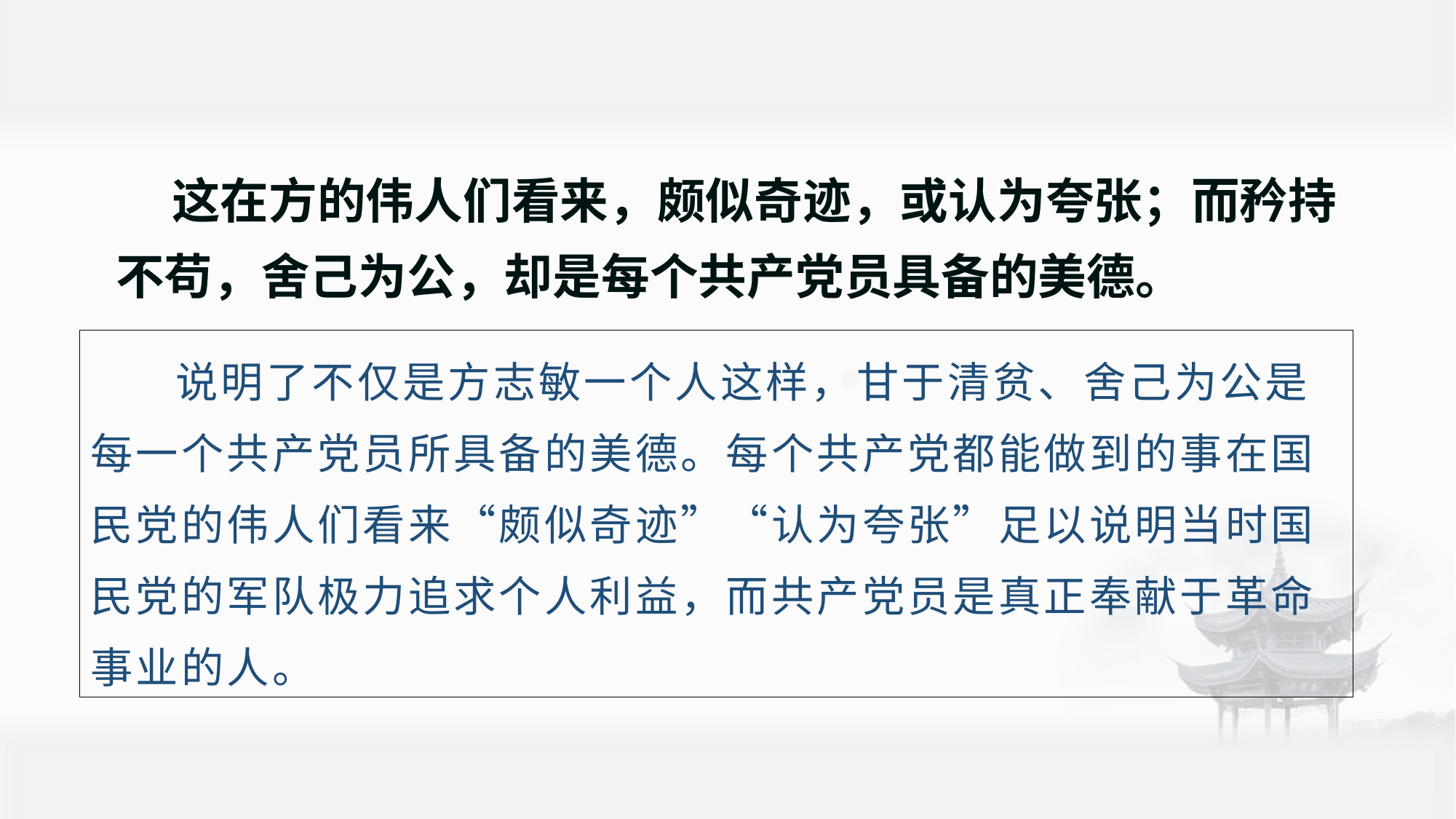

这在方的伟人们看来，颇似奇迹，或认为夸张；而矜持不苟，舍己为公，却是每个共产党员具备的美德。
      说明了不仅是方志敏一个人这样，甘于清贫、舍己为公是每一个共产党员所具备的美德。每个共产党都能做到的事在国民党的伟人们看来“颇似奇迹”“认为夸张”足以说明当时国民党的军队极力追求个人利益，而共产党员是真正奉献于革命事业的人。